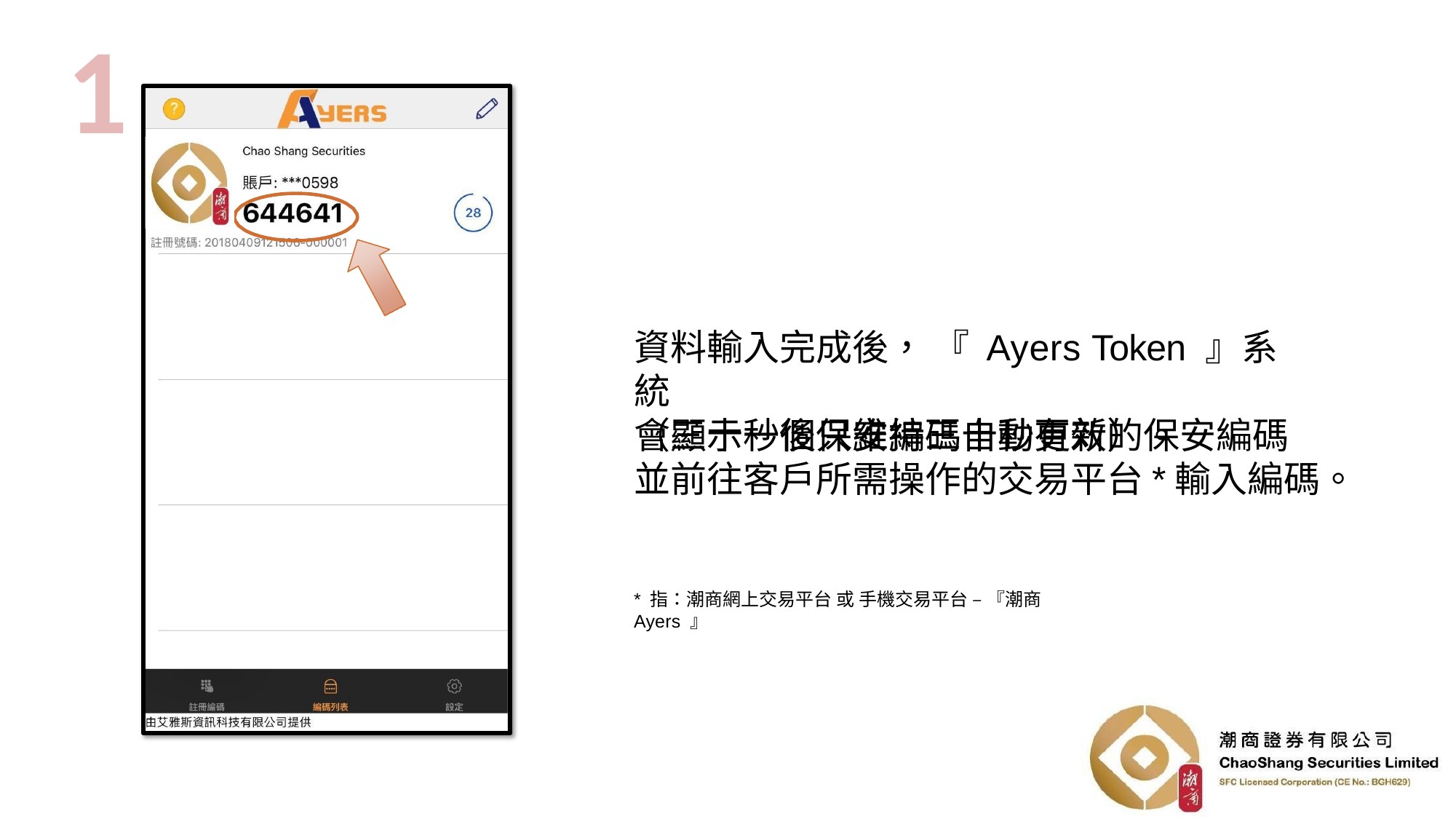

1

# 資料輸入完成後， 『 Ayers Token 』系統
會顯示一個只維持三十秒有效的保安編碼
（三十秒後保安編碼自動更新）。
並前往客戶所需操作的交易平台*輸入編碼。
* 指：潮商網上交易平台或手機交易平台– 『潮商Ayers 』